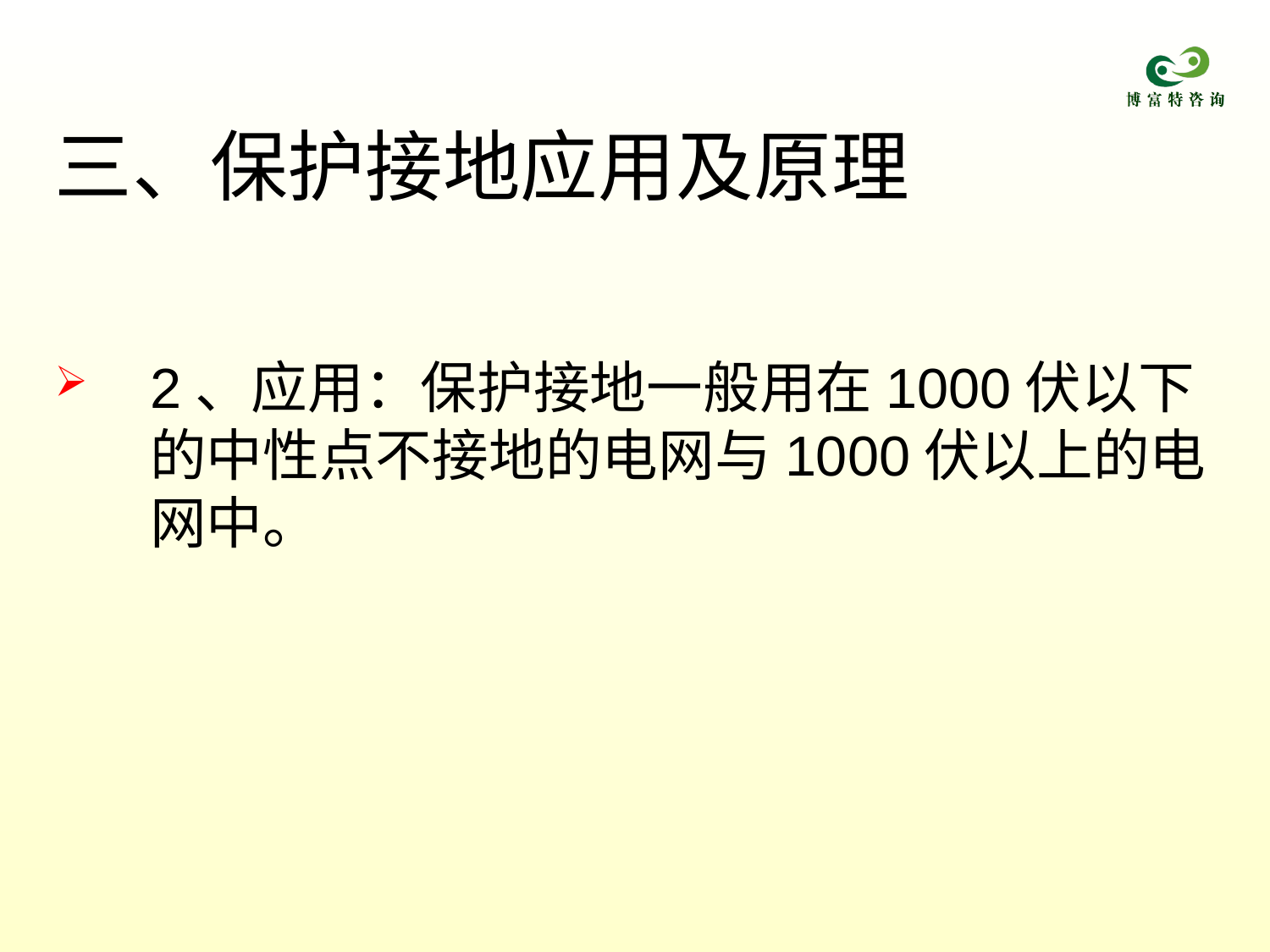

# 三、保护接地应用及原理
2、应用：保护接地一般用在1000伏以下的中性点不接地的电网与1000伏以上的电网中。
64